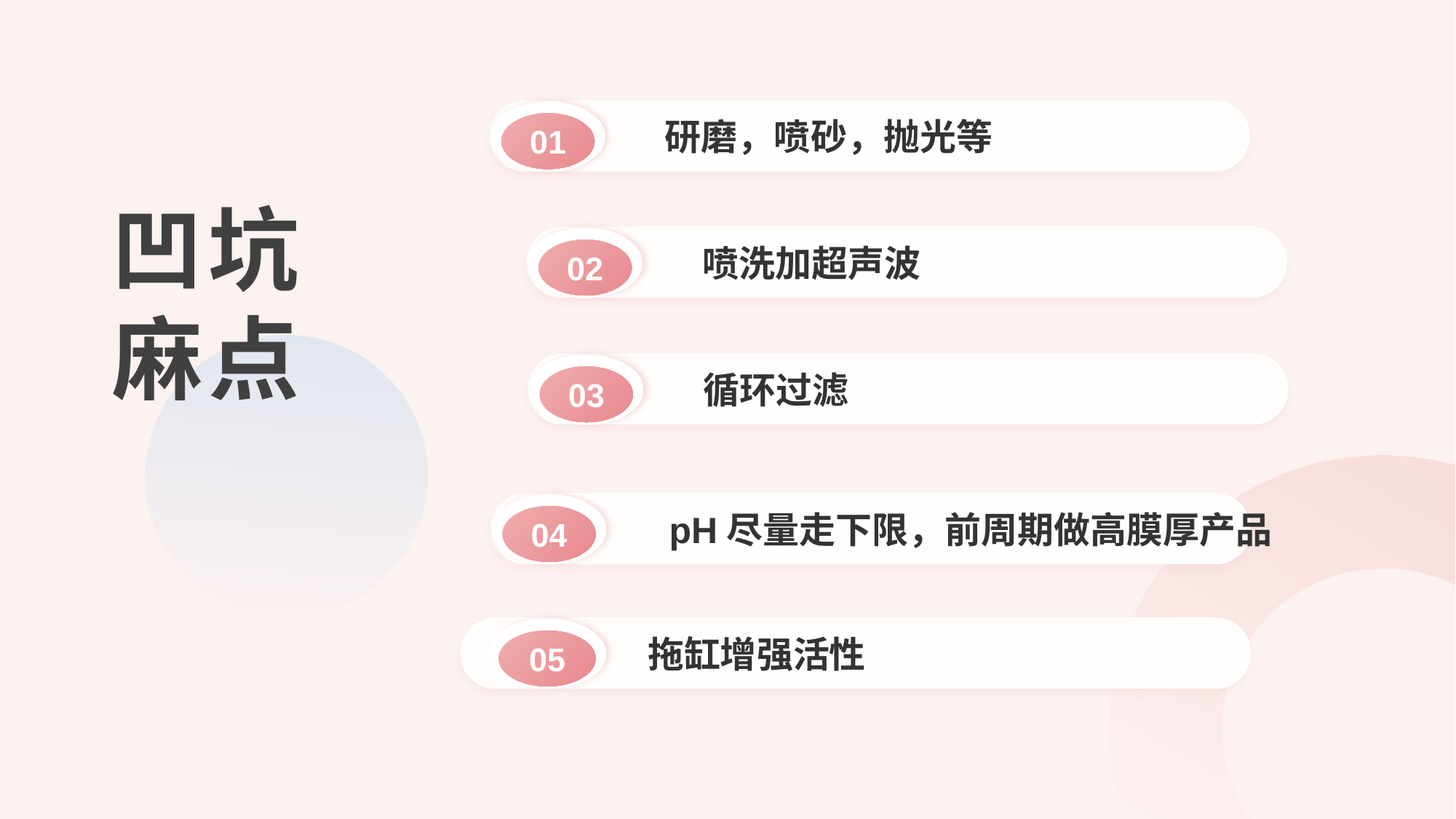

研磨，喷砂，抛光等

01
凹坑麻点

喷洗加超声波

02

循环过滤

03

pH尽量走下限，前周期做高膜厚产品

04

拖缸增强活性

05